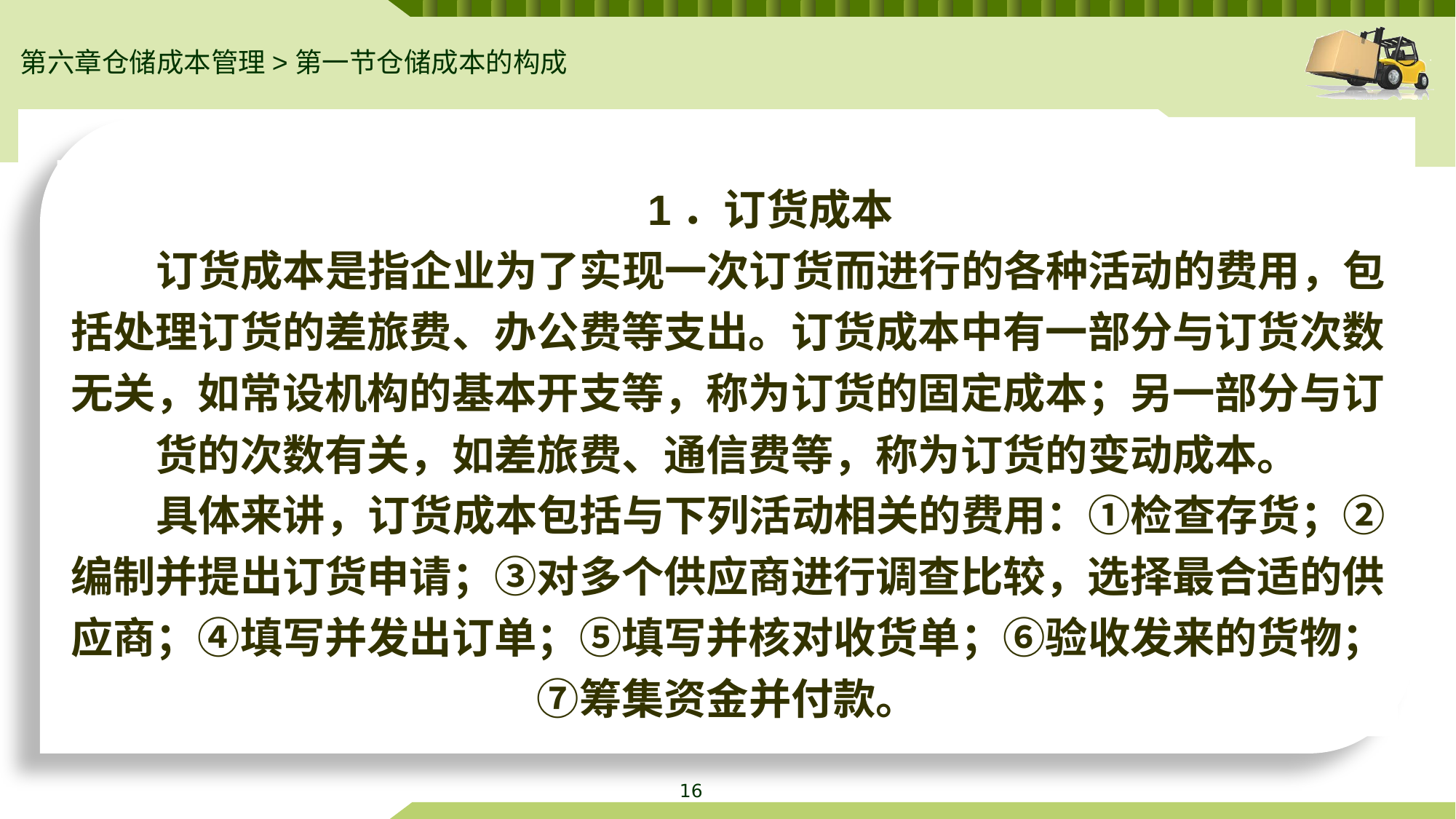

第六章仓储成本管理>第一节仓储成本的构成
1．订货成本
订货成本是指企业为了实现一次订货而进行的各种活动的费用，包括处理订货的差旅费、办公费等支出。订货成本中有一部分与订货次数无关，如常设机构的基本开支等，称为订货的固定成本；另一部分与订货的次数有关，如差旅费、通信费等，称为订货的变动成本。
具体来讲，订货成本包括与下列活动相关的费用：①检查存货；②编制并提出订货申请；③对多个供应商进行调查比较，选择最合适的供应商；④填写并发出订单；⑤填写并核对收货单；⑥验收发来的货物；⑦筹集资金并付款。